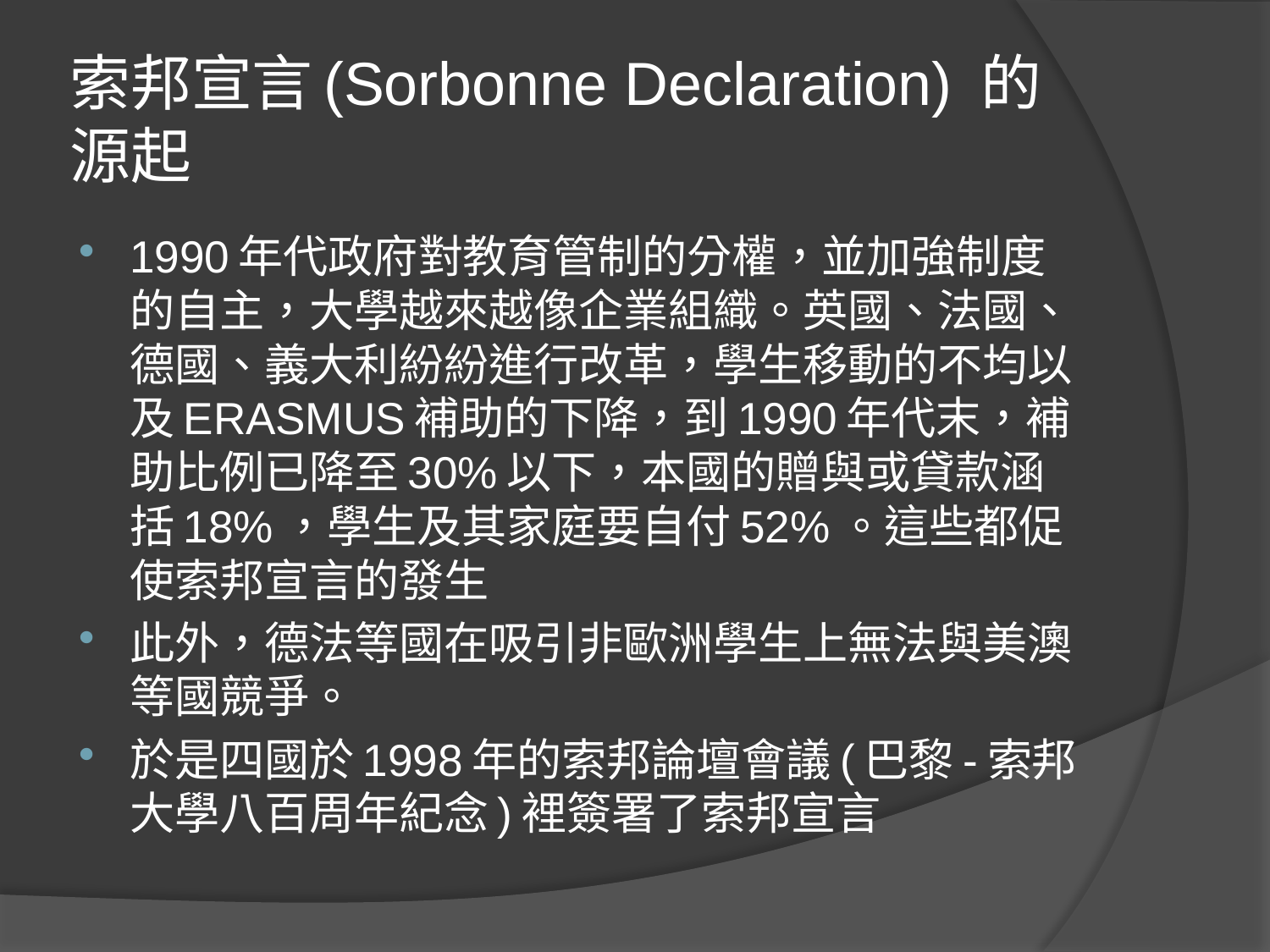

# 索邦宣言(Sorbonne Declaration) 的源起
1990年代政府對教育管制的分權，並加強制度的自主，大學越來越像企業組織。英國、法國、德國、義大利紛紛進行改革，學生移動的不均以及ERASMUS補助的下降，到1990年代末，補助比例已降至30%以下，本國的贈與或貸款涵括18%，學生及其家庭要自付52%。這些都促使索邦宣言的發生
此外，德法等國在吸引非歐洲學生上無法與美澳等國競爭。
於是四國於1998年的索邦論壇會議(巴黎-索邦大學八百周年紀念)裡簽署了索邦宣言